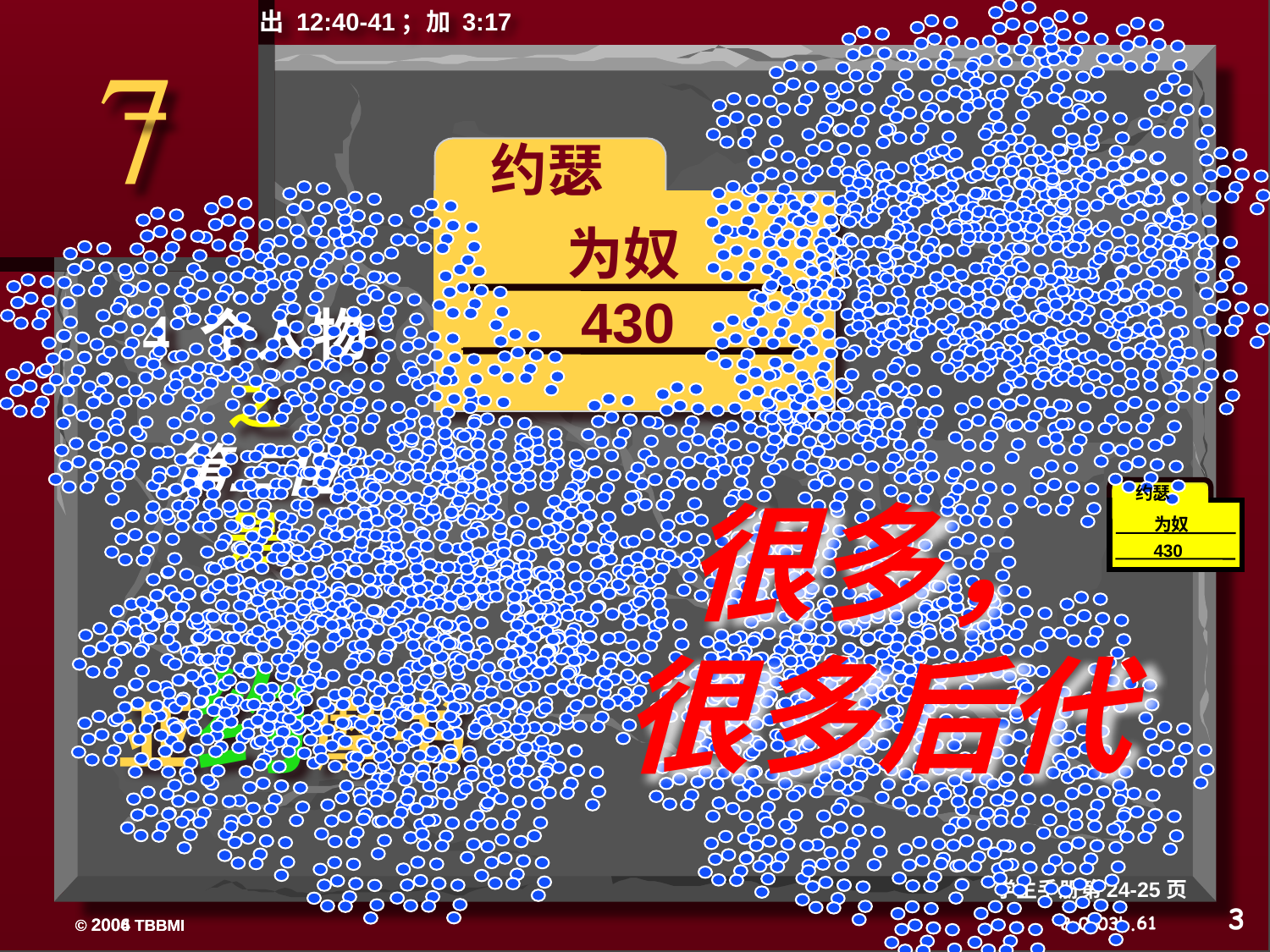

出 12:40-41；加 3:17

7

约瑟

ABRAHAM

  为奴
430

4 个人物
之
第二位
是

约瑟
很多， 很多后代

为奴

430

亚约摩书
学生手册第24-25页
3

61
© 2004 TBBMI